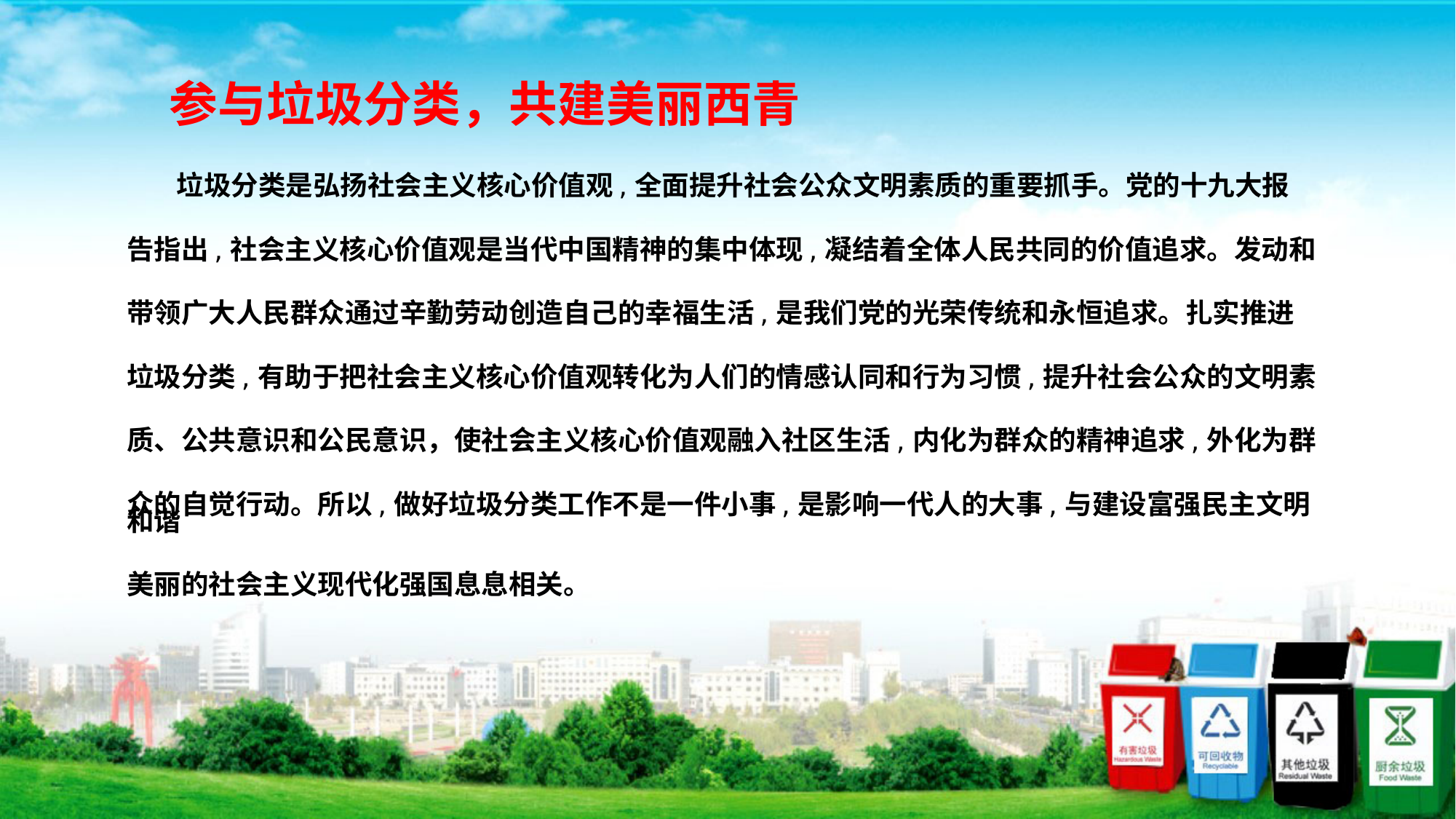

参与垃圾分类，共建美丽西青

       垃圾分类是弘扬社会主义核心价值观,全面提升社会公众文明素质的重要抓手。党的十九大报

告指出,社会主义核心价值观是当代中国精神的集中体现,凝结着全体人民共同的价值追求。发动和

带领广大人民群众通过辛勤劳动创造自己的幸福生活,是我们党的光荣传统和永恒追求。扎实推进

垃圾分类,有助于把社会主义核心价值观转化为人们的情感认同和行为习惯,提升社会公众的文明素

质、公共意识和公民意识，使社会主义核心价值观融入社区生活,内化为群众的精神追求,外化为群

众的自觉行动。所以,做好垃圾分类工作不是一件小事,是影响一代人的大事,与建设富强民主文明和谐

美丽的社会主义现代化强国息息相关。